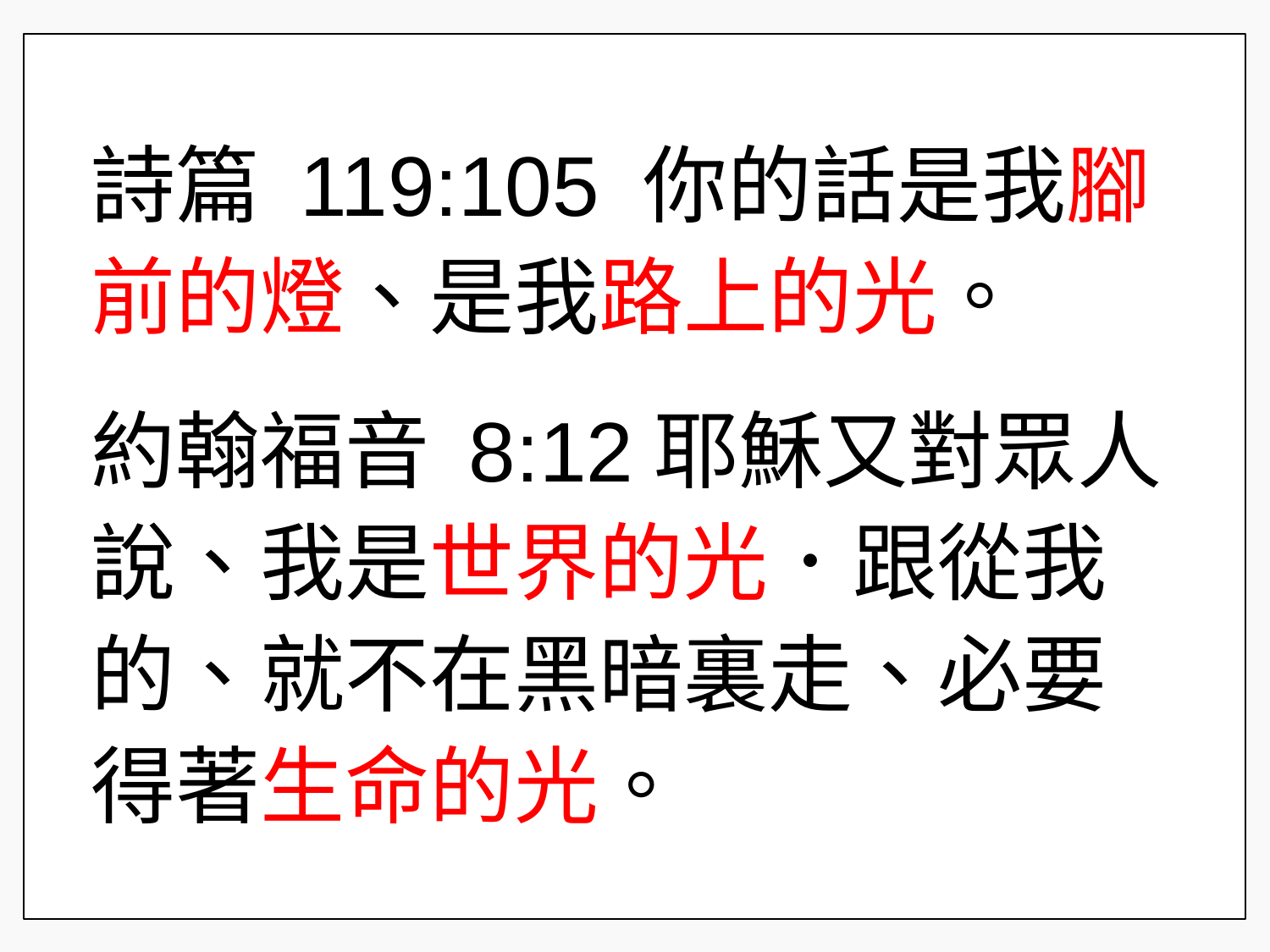

詩篇 119:105 你的話是我腳前的燈、是我路上的光。
約翰福音 8:12耶穌又對眾人說、我是世界的光．跟從我的、就不在黑暗裏走、必要得著生命的光。